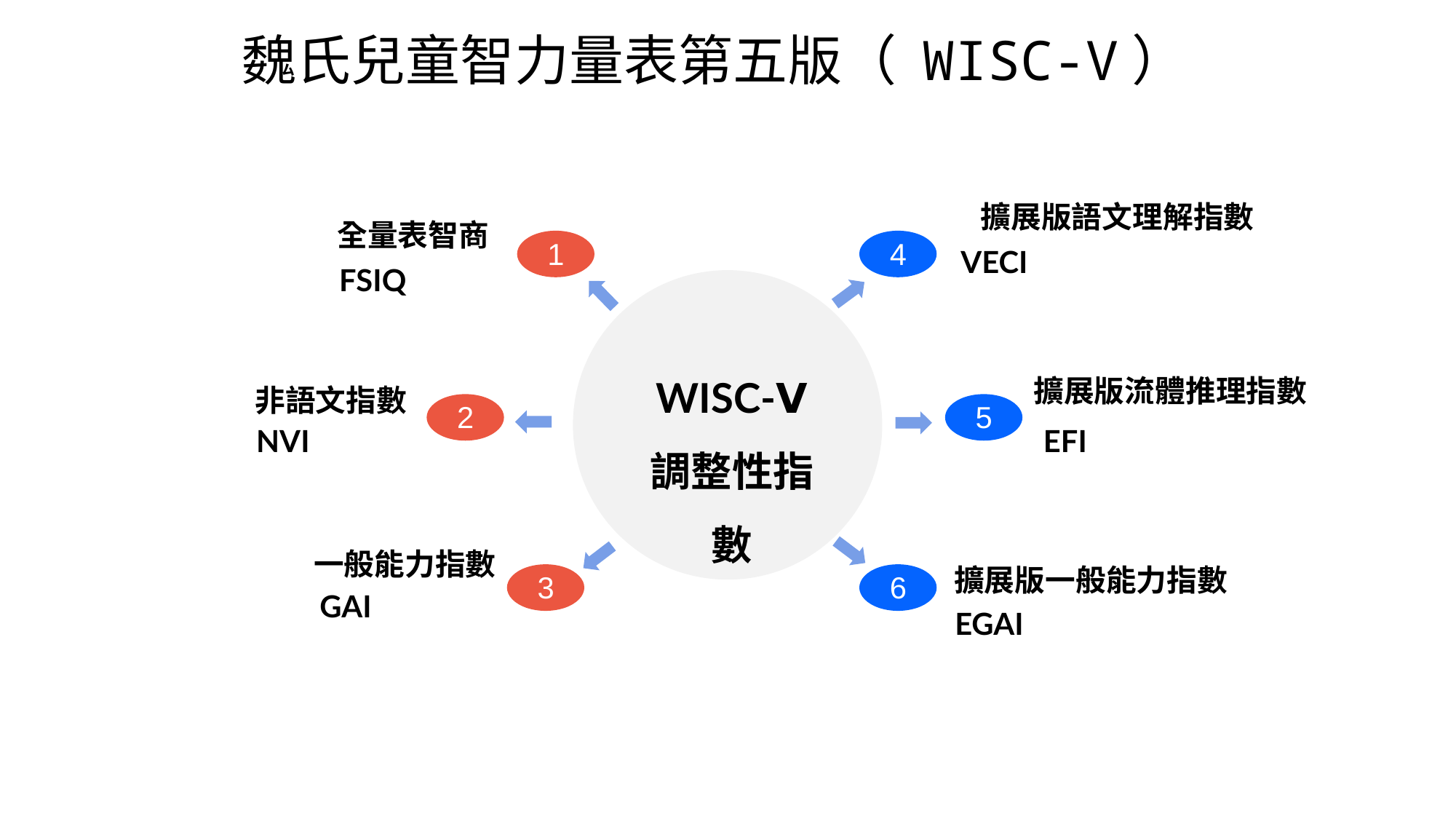

魏氏兒童智力量表第五版（ WISC-V）
擴展版語文理解指數
全量表智商

1
4
VECI
FSIQ

WISC-Ⅴ
調整性指數
擴展版流體推理指數
非語文指數

2
5

NVI
EFI
一般能力指數

擴展版一般能力指數

3
6
GAI
EGAI